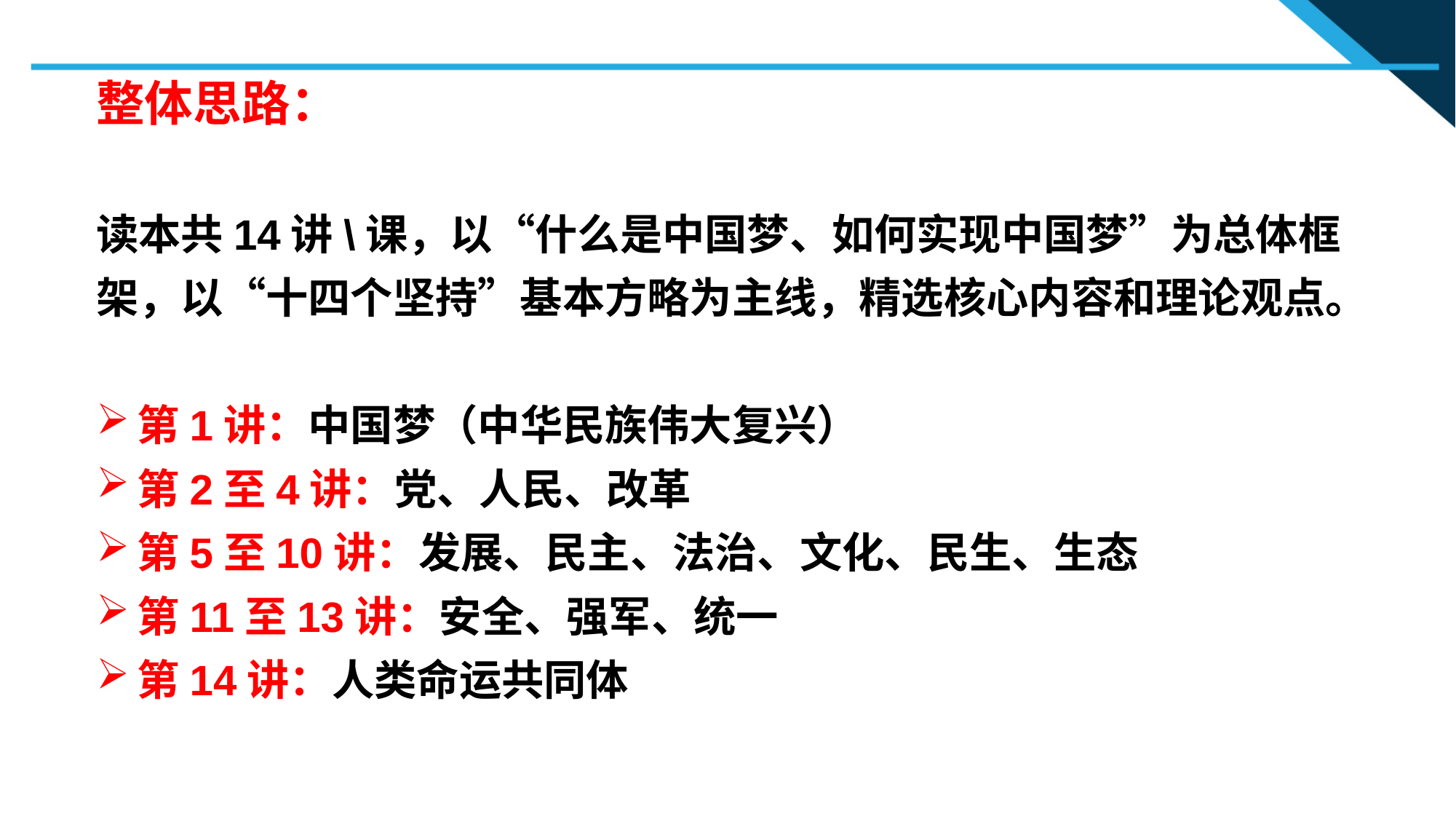

整体思路：

读本共14讲\课，以“什么是中国梦、如何实现中国梦”为总体框架，以“十四个坚持”基本方略为主线，精选核心内容和理论观点。

第1讲：中国梦（中华民族伟大复兴）
第2至4讲：党、人民、改革
第5至10讲：发展、民主、法治、文化、民生、生态
第11至13讲：安全、强军、统一
第14讲：人类命运共同体